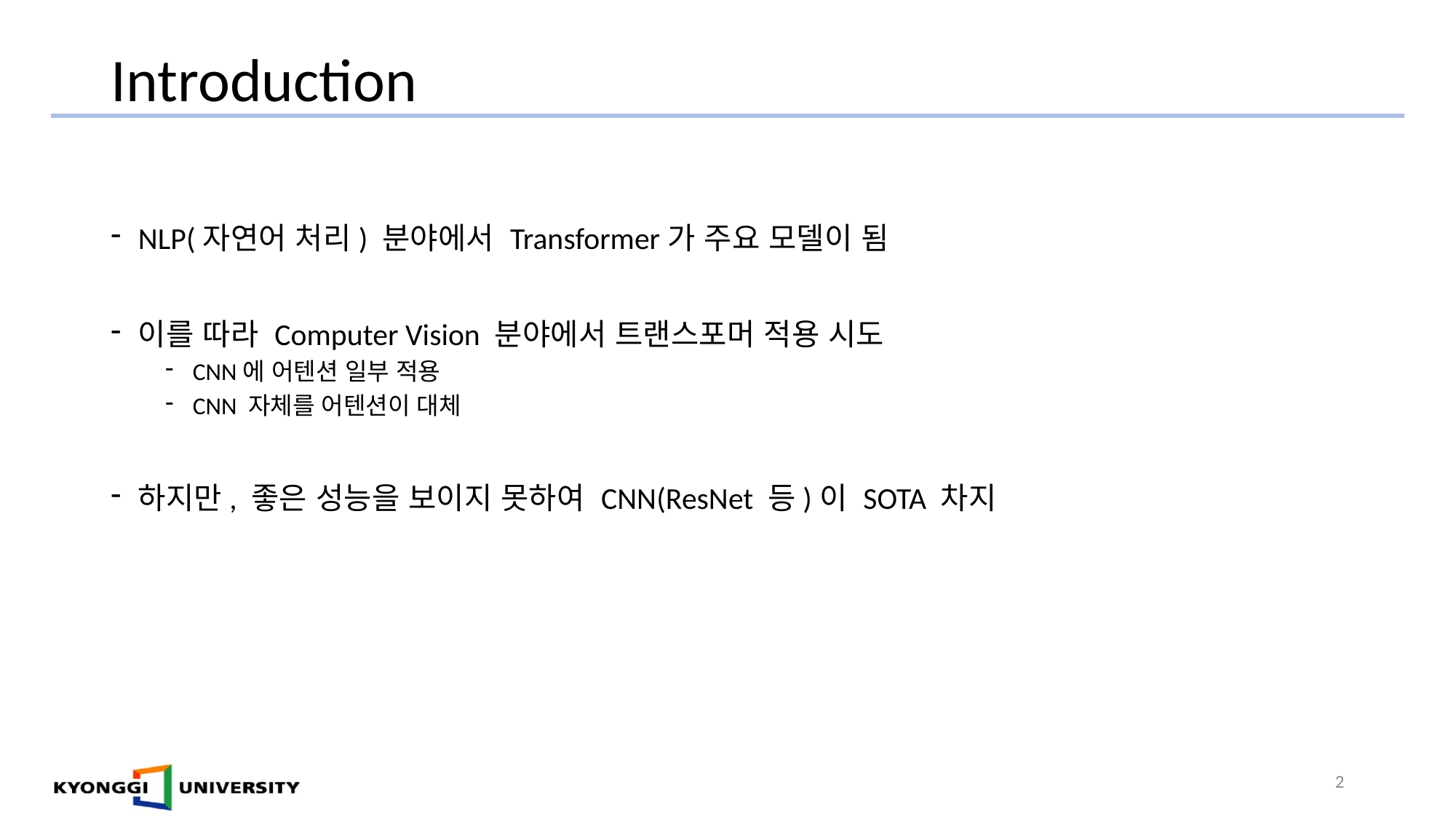

# Introduction
NLP(자연어 처리) 분야에서 Transformer가 주요 모델이 됨

이를 따라 Computer Vision 분야에서 트랜스포머 적용 시도
CNN에 어텐션 일부 적용
CNN 자체를 어텐션이 대체

하지만, 좋은 성능을 보이지 못하여 CNN(ResNet 등)이 SOTA 차지
2